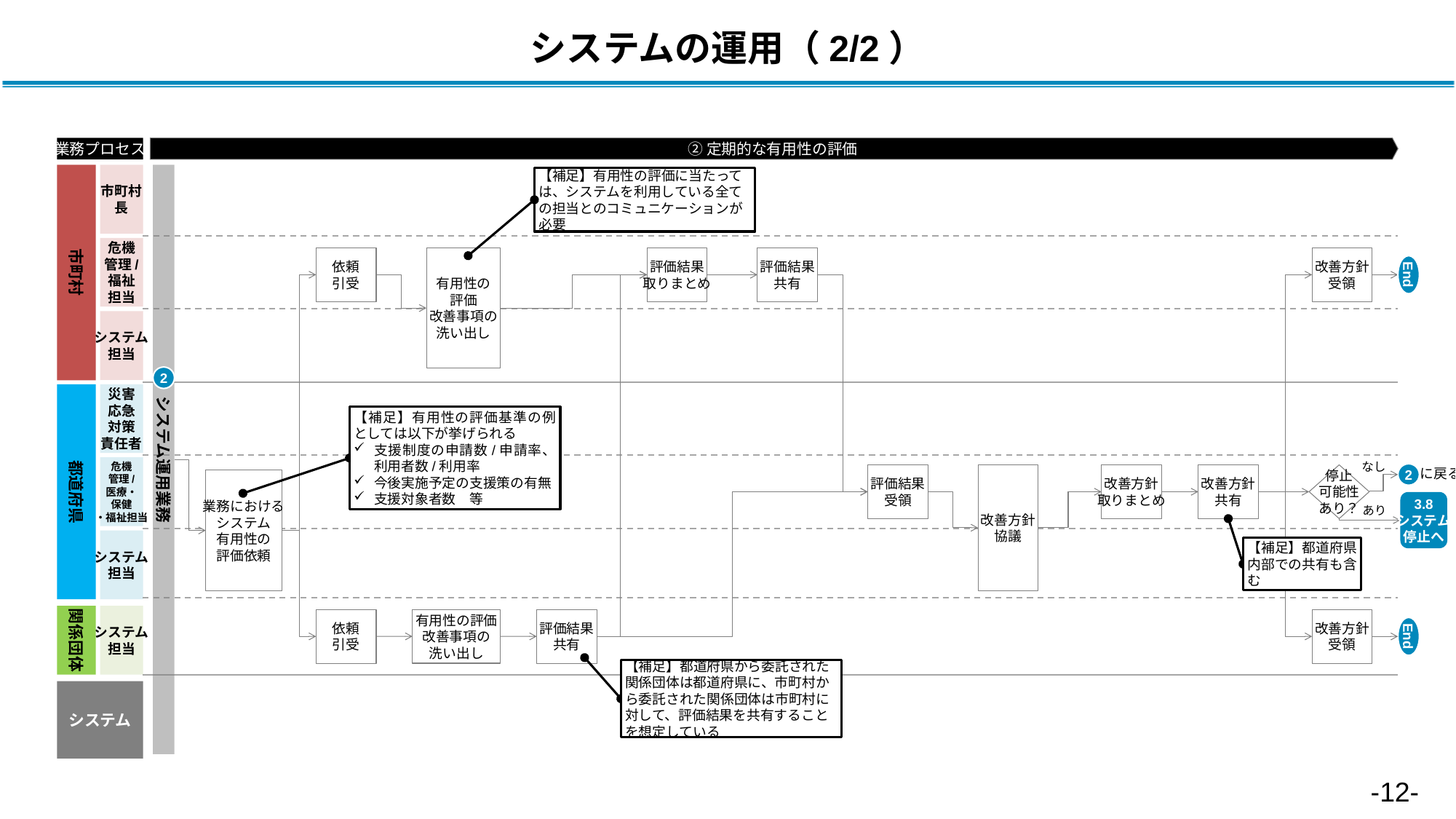

# システムの運用（2/2）
②定期的な有用性の評価
業務プロセス
システム運用業務
市町村
市町村
長
【補足】有用性の評価に当たっては、システムを利用している全ての担当とのコミュニケーションが必要

危機
管理/
福祉
担当

有用性の
評価
改善事項の
洗い出し
依頼
引受
評価結果
取りまとめ
評価結果
共有
改善方針
受領
End
システム
担当

2
災害
応急
対策
責任者
都道府県

【補足】有用性の評価基準の例としては以下が挙げられる
支援制度の申請数/申請率、利用者数/利用率
今後実施予定の支援策の有無
支援対象者数　等
なし
危機
管理/
医療・
保健
・福祉担当
　に戻る

2
停止
可能性
あり？
改善方針
協議
評価結果
受領
改善方針
取りまとめ
改善方針
共有
業務における
システム
有用性の
評価依頼
3.8
システム
停止へ
あり
システム
担当

【補足】都道府県内部での共有も含む
関係団体
システム
担当
有用性の評価
改善事項の
洗い出し
依頼
引受
改善方針
受領
評価結果
共有

End
【補足】都道府県から委託された関係団体は都道府県に、市町村から委託された関係団体は市町村に対して、評価結果を共有することを想定している
システム